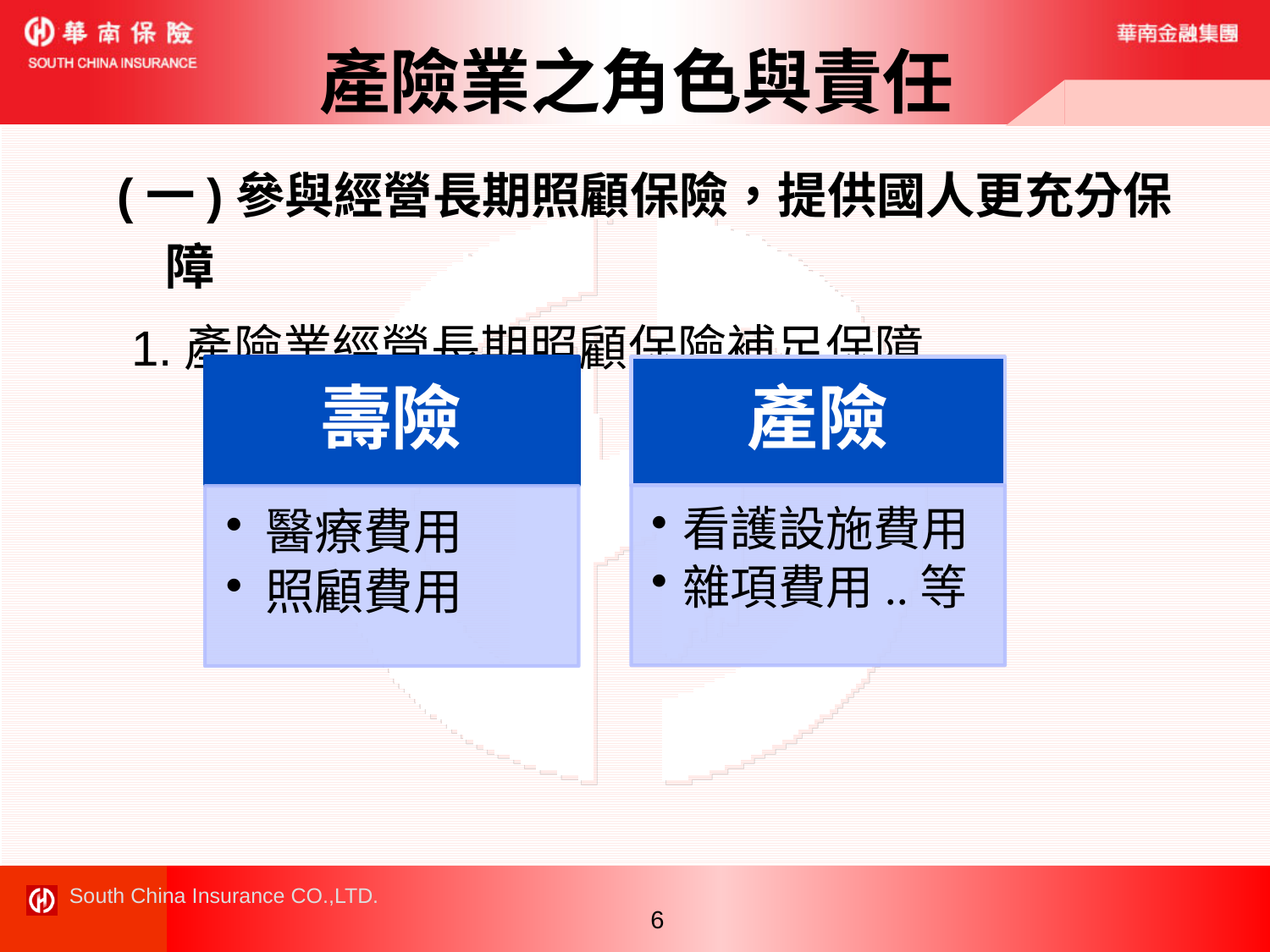

# 產險業之角色與責任
(一)參與經營長期照顧保險，提供國人更充分保障
 1.產險業經營長期照顧保險補足保障

壽險
醫療費用
照顧費用
產險
看護設施費用
雜項費用..等
6